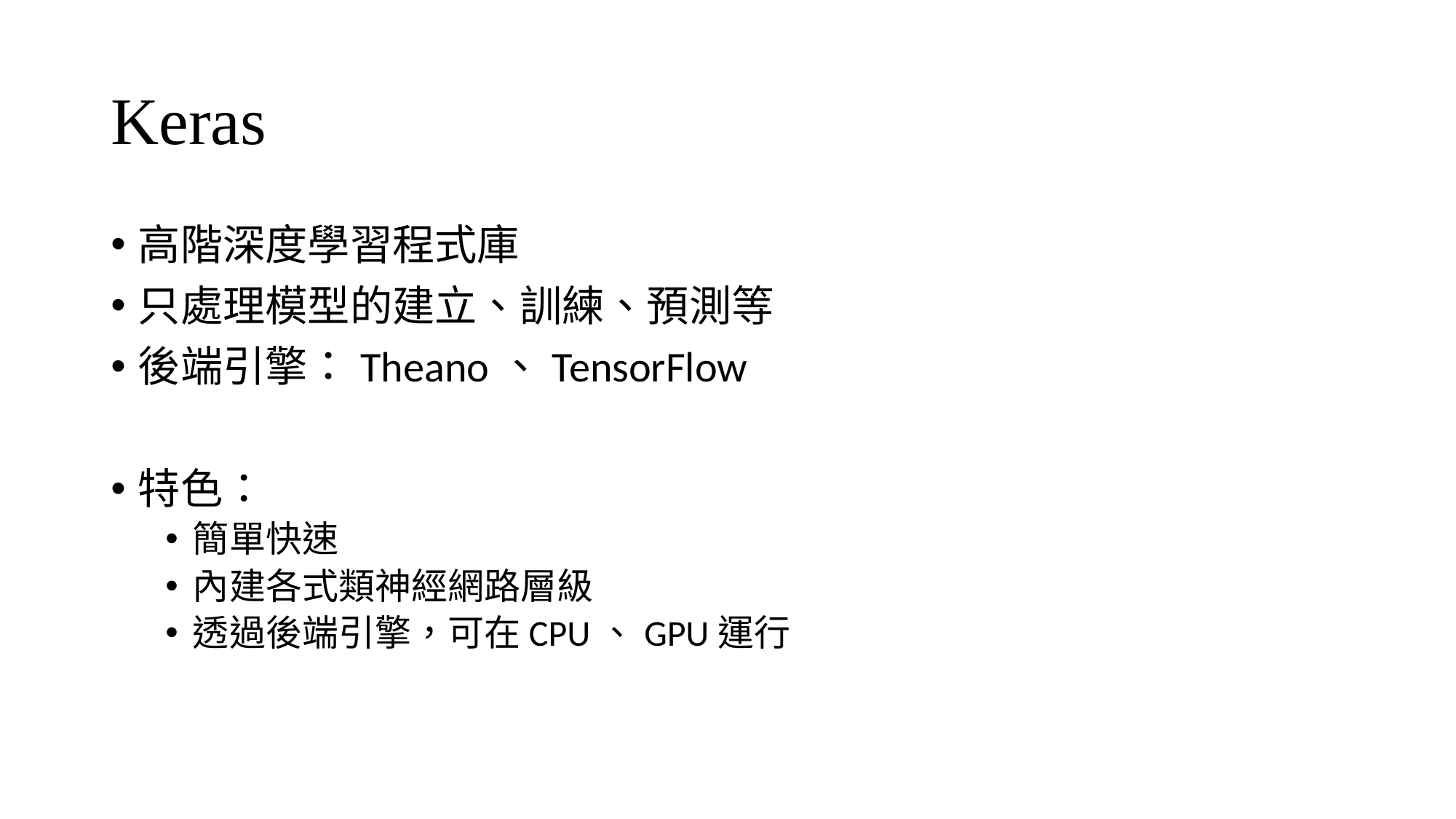

# Keras
高階深度學習程式庫
只處理模型的建立、訓練、預測等
後端引擎：Theano、TensorFlow

特色：
簡單快速
內建各式類神經網路層級
透過後端引擎，可在CPU、GPU運行